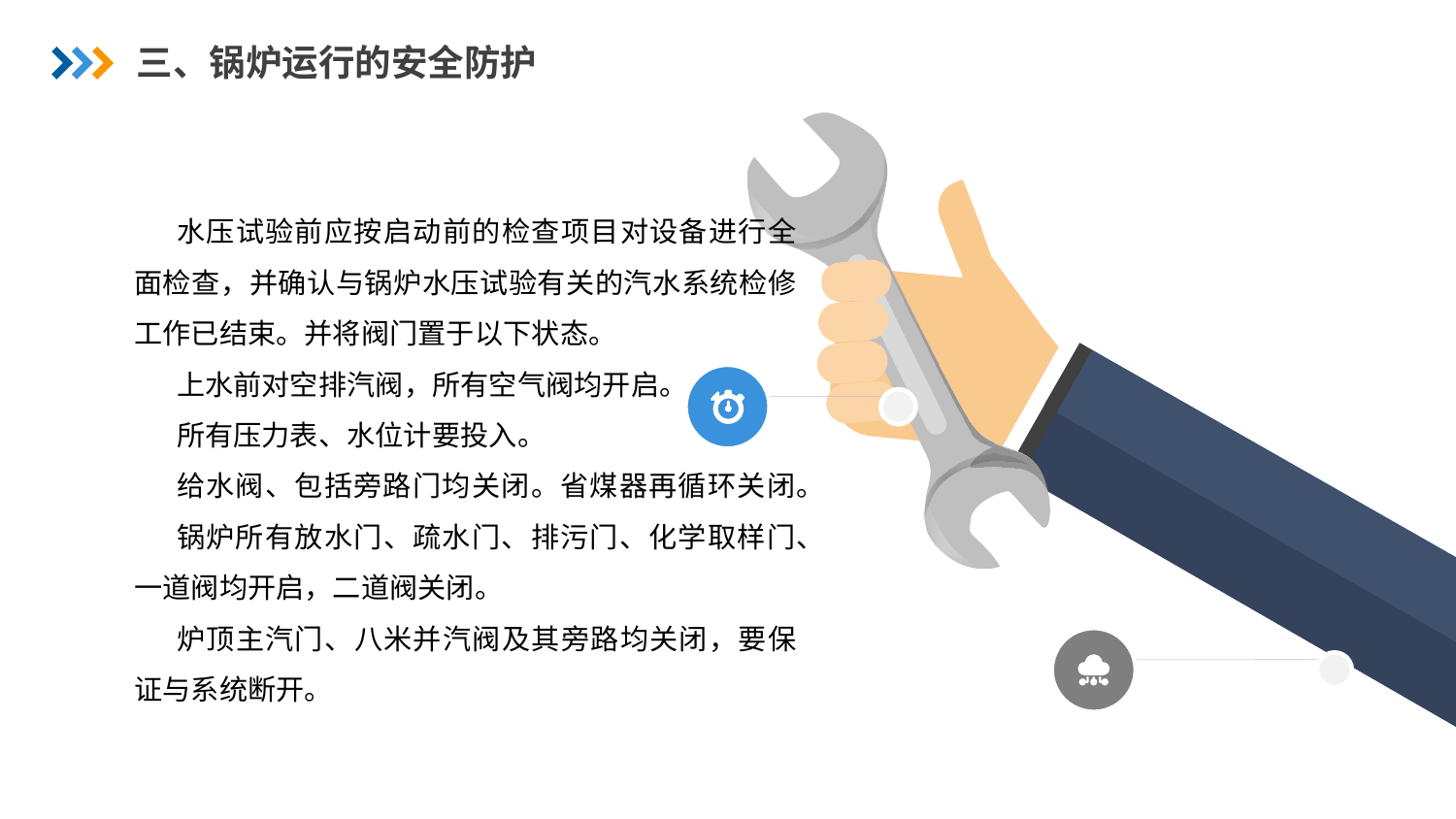

三、锅炉运行的安全防护

水压试验前应按启动前的检查项目对设备进行全面检查，并确认与锅炉水压试验有关的汽水系统检修工作已结束。并将阀门置于以下状态。
上水前对空排汽阀，所有空气阀均开启。
所有压力表、水位计要投入。
给水阀、包括旁路门均关闭。省煤器再循环关闭。
锅炉所有放水门、疏水门、排污门、化学取样门、一道阀均开启，二道阀关闭。
炉顶主汽门、八米并汽阀及其旁路均关闭，要保证与系统断开。